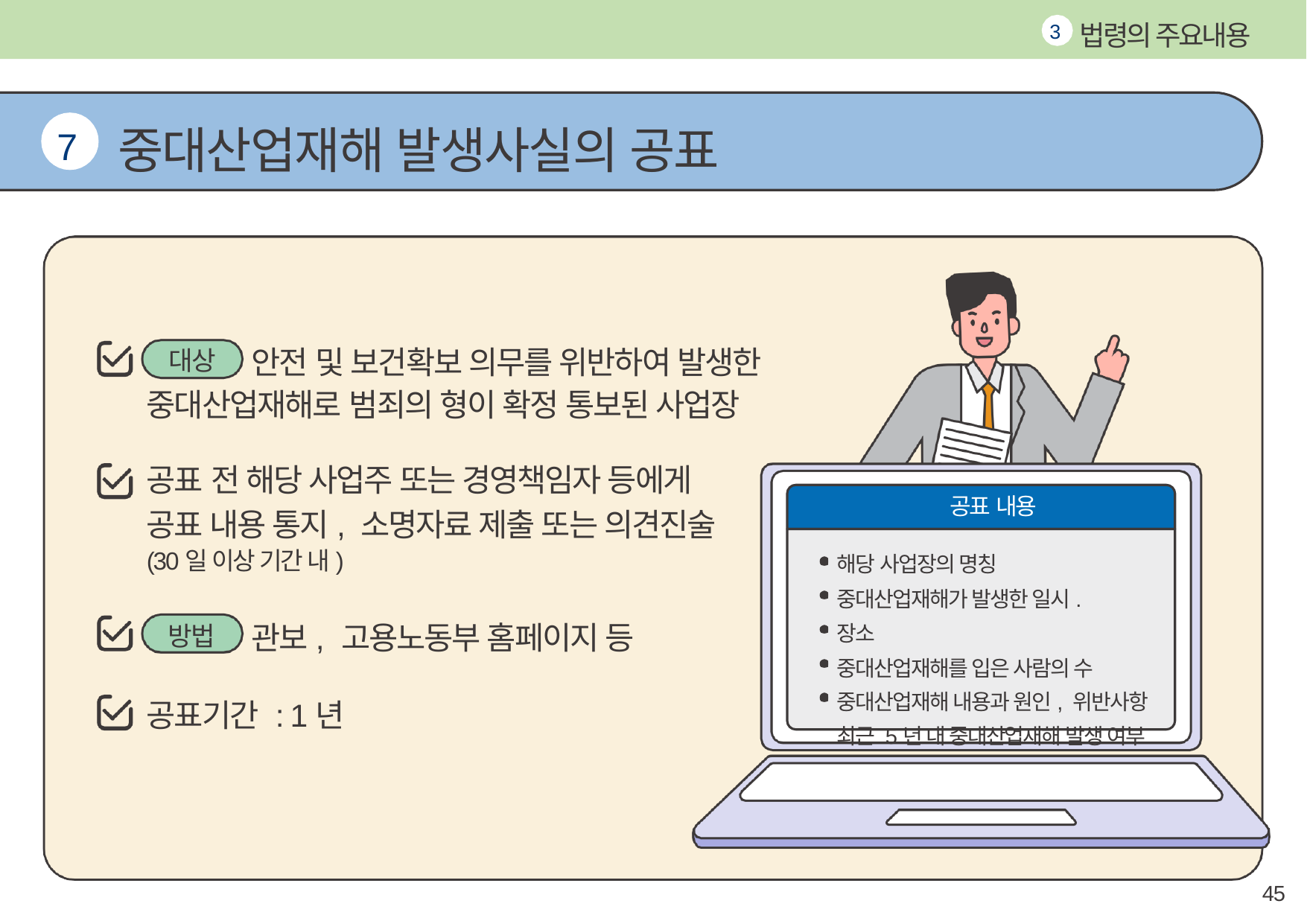

법령의 주요내용
3

# 중대산업재해 발생사실의 공표
7

안전 및 보건확보 의무를 위반하여 발생한
대상
중대산업재해로 범죄의 형이 확정 통보된 사업장
공표 전 해당 사업주 또는 경영책임자 등에게 공표 내용 통지, 소명자료 제출 또는 의견진술
(30일 이상 기간 내)

공표 내용

해당 사업장의 명칭
중대산업재해가 발생한 일시. 장소
중대산업재해를 입은 사람의 수
중대산업재해 내용과 원인, 위반사항
최근 5년 내 중대산업재해 발생 여부

관보, 고용노동부 홈페이지 등
방법

공표기간 : 1년
45